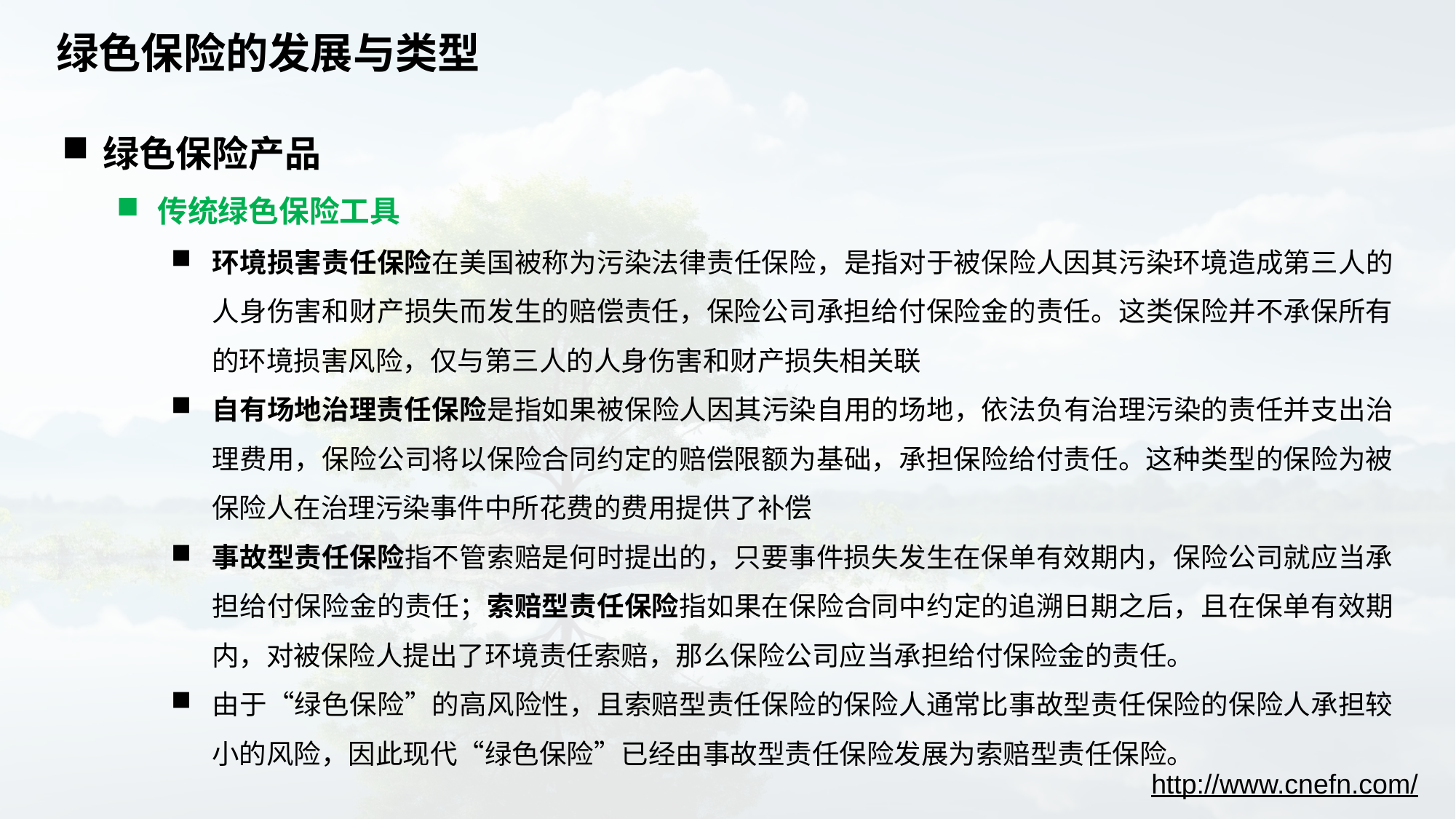

# 绿色保险的发展与类型
绿色保险产品
传统绿色保险工具
环境损害责任保险在美国被称为污染法律责任保险，是指对于被保险人因其污染环境造成第三人的人身伤害和财产损失而发生的赔偿责任，保险公司承担给付保险金的责任。这类保险并不承保所有的环境损害风险，仅与第三人的人身伤害和财产损失相关联
自有场地治理责任保险是指如果被保险人因其污染自用的场地，依法负有治理污染的责任并支出治理费用，保险公司将以保险合同约定的赔偿限额为基础，承担保险给付责任。这种类型的保险为被保险人在治理污染事件中所花费的费用提供了补偿
事故型责任保险指不管索赔是何时提出的，只要事件损失发生在保单有效期内，保险公司就应当承担给付保险金的责任；索赔型责任保险指如果在保险合同中约定的追溯日期之后，且在保单有效期内，对被保险人提出了环境责任索赔，那么保险公司应当承担给付保险金的责任。
由于“绿色保险”的高风险性，且索赔型责任保险的保险人通常比事故型责任保险的保险人承担较小的风险，因此现代“绿色保险”已经由事故型责任保险发展为索赔型责任保险。